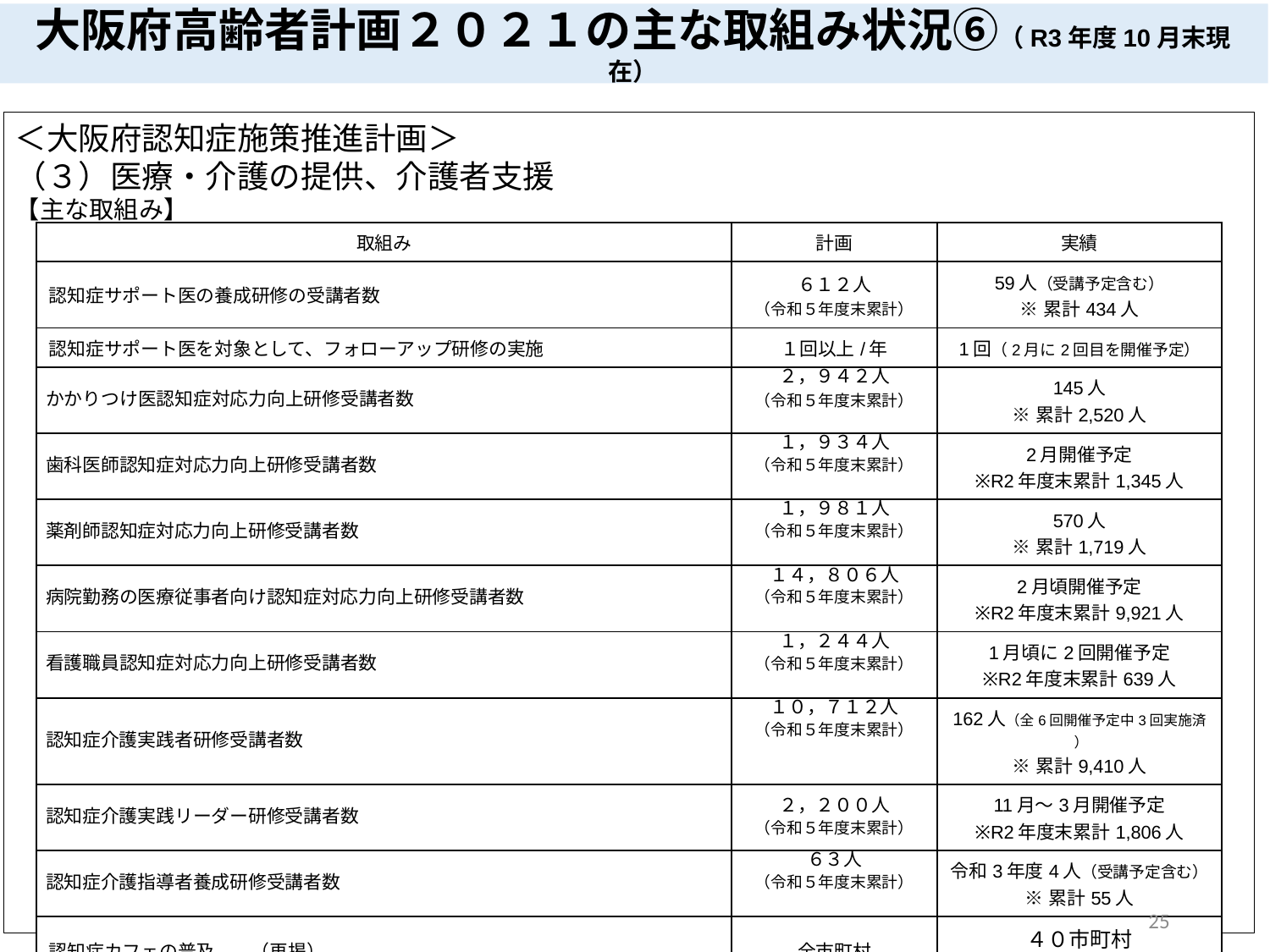

大阪府高齢者計画２０２１の主な取組み状況⑥（R3年度10月末現在）
＜大阪府認知症施策推進計画＞
（３）医療・介護の提供、介護者支援
【主な取組み】

| 取組み | 計画 | 実績 |
| --- | --- | --- |
| 認知症サポート医の養成研修の受講者数 | ６１２人 （令和５年度末累計） | 59人（受講予定含む） ※累計434人 |
| 認知症サポート医を対象として、フォローアップ研修の実施 | １回以上/年 | 1回（2月に2回目を開催予定） |
| かかりつけ医認知症対応力向上研修受講者数 | ２，９４２人 （令和５年度末累計） | 145人 ※累計2,520人 |
| 歯科医師認知症対応力向上研修受講者数 | １，９３４人 （令和５年度末累計） | 2月開催予定 ※R2年度末累計1,345人 |
| 薬剤師認知症対応力向上研修受講者数 | １，９８１人 （令和５年度末累計） | 570人 ※累計1,719人 |
| 病院勤務の医療従事者向け認知症対応力向上研修受講者数 | １４，８０６人 （令和５年度末累計） | 2月頃開催予定 ※R2年度末累計9,921人 |
| 看護職員認知症対応力向上研修受講者数 | １，２４４人 （令和５年度末累計） | 1月頃に2回開催予定 ※R2年度末累計639人 |
| 認知症介護実践者研修受講者数 | １０，７１２人 （令和５年度末累計） | 162人（全6回開催予定中3回実施済 ） ※累計9,410人 |
| 認知症介護実践リーダー研修受講者数 | ２，２００人 （令和５年度末累計） | 11月～3月開催予定 ※R2年度末累計1,806人 |
| 認知症介護指導者養成研修受講者数 | ６３人 （令和５年度末累計） | 令和3年度4人（受講予定含む） ※累計55人 |
| 認知症カフェの普及　　（再掲） | 全市町村 | ４０市町村 （令和2年3月末現在） |
| 認知症地域支援推進員を対象とした必要な知識や技術を習得する研修の実施（再掲） | １回以上/年 | 0回（2月頃開催予定） |
25